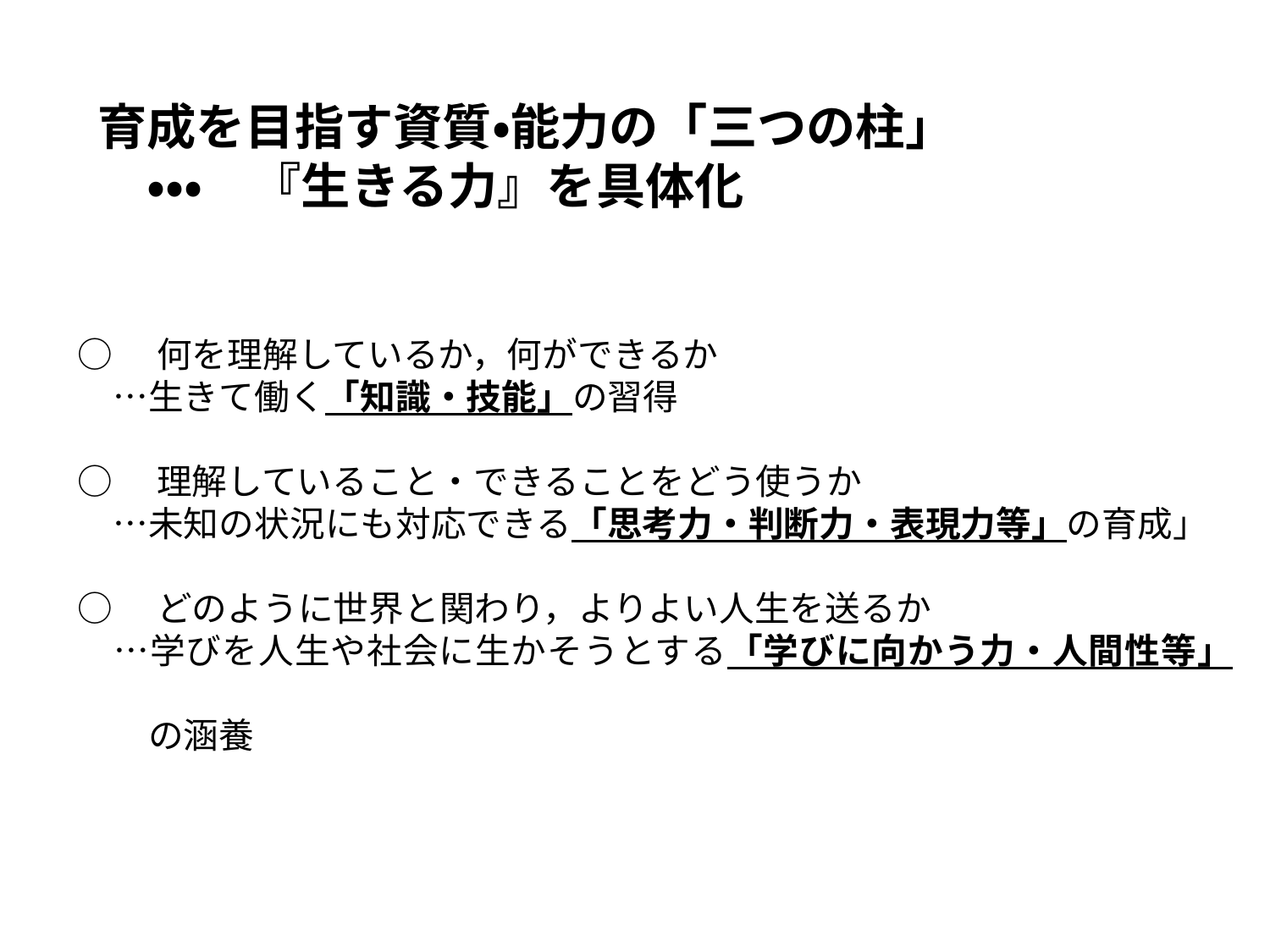

# 育成を目指す資質・能力の「三つの柱」　 　・・・　『生きる力』を具体化
○　何を理解しているか，何ができるか
　…生きて働く「知識・技能」の習得

○　理解していること・できることをどう使うか
　…未知の状況にも対応できる「思考力・判断力・表現力等」の育成」

○　どのように世界と関わり，よりよい人生を送るか
　…学びを人生や社会に生かそうとする「学びに向かう力・人間性等」
　　の涵養